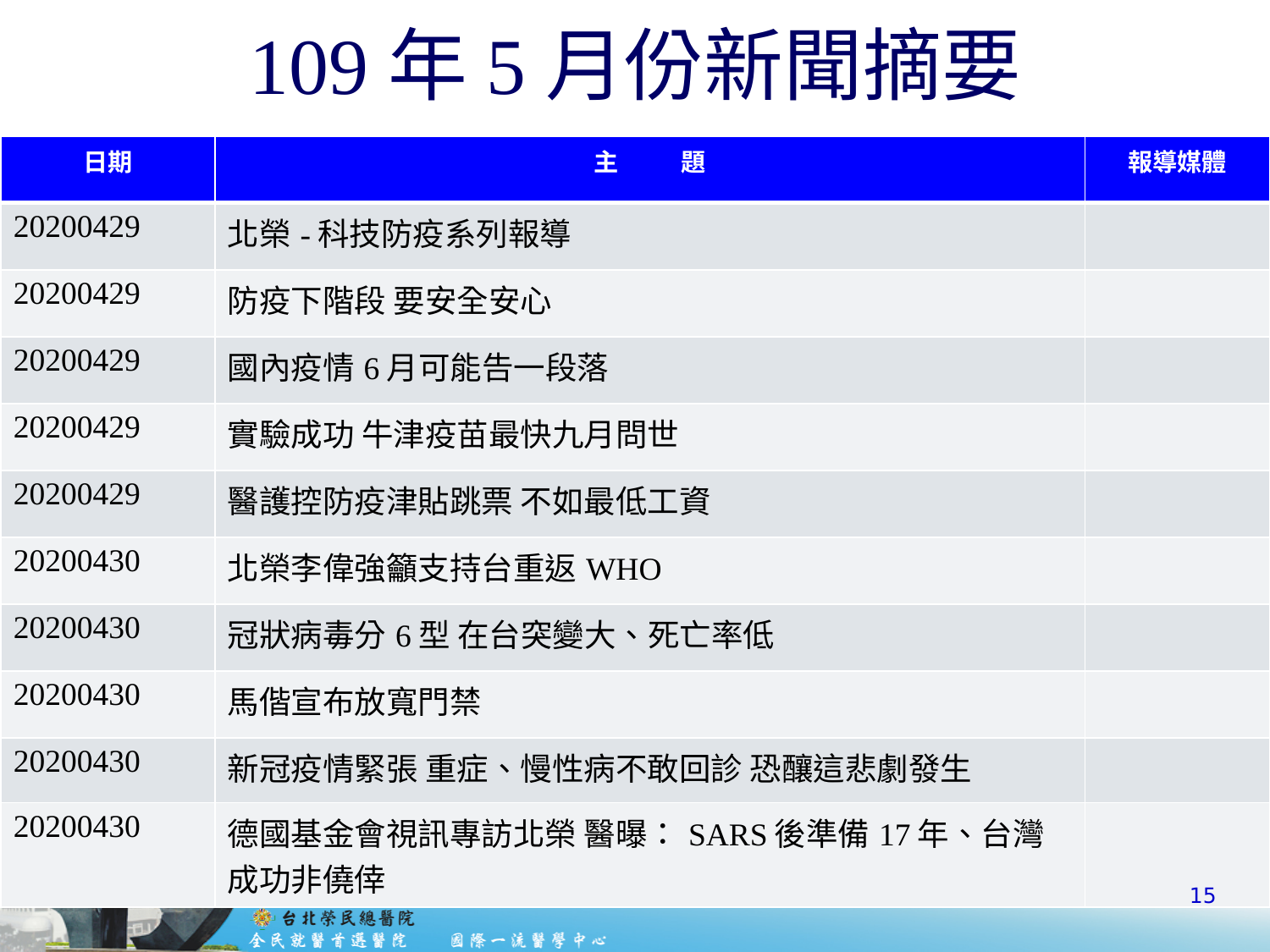

# 109年5月份新聞摘要
| 日期 | 主 題 | 報導媒體 |
| --- | --- | --- |
| 20200429 | 北榮-科技防疫系列報導 |  |
| 20200429 | 防疫下階段 要安全安心 |  |
| 20200429 | 國內疫情6月可能告一段落 |  |
| 20200429 | 實驗成功 牛津疫苗最快九月問世 |  |
| 20200429 | 醫護控防疫津貼跳票 不如最低工資 |  |
| 20200430 | 北榮李偉強籲支持台重返WHO |  |
| 20200430 | 冠狀病毒分6型 在台突變大、死亡率低 |  |
| 20200430 | 馬偕宣布放寬門禁 |  |
| 20200430 | 新冠疫情緊張 重症、慢性病不敢回診 恐釀這悲劇發生 |  |
| 20200430 | 德國基金會視訊專訪北榮 醫曝：SARS後準備17年、台灣成功非僥倖 |  |
15